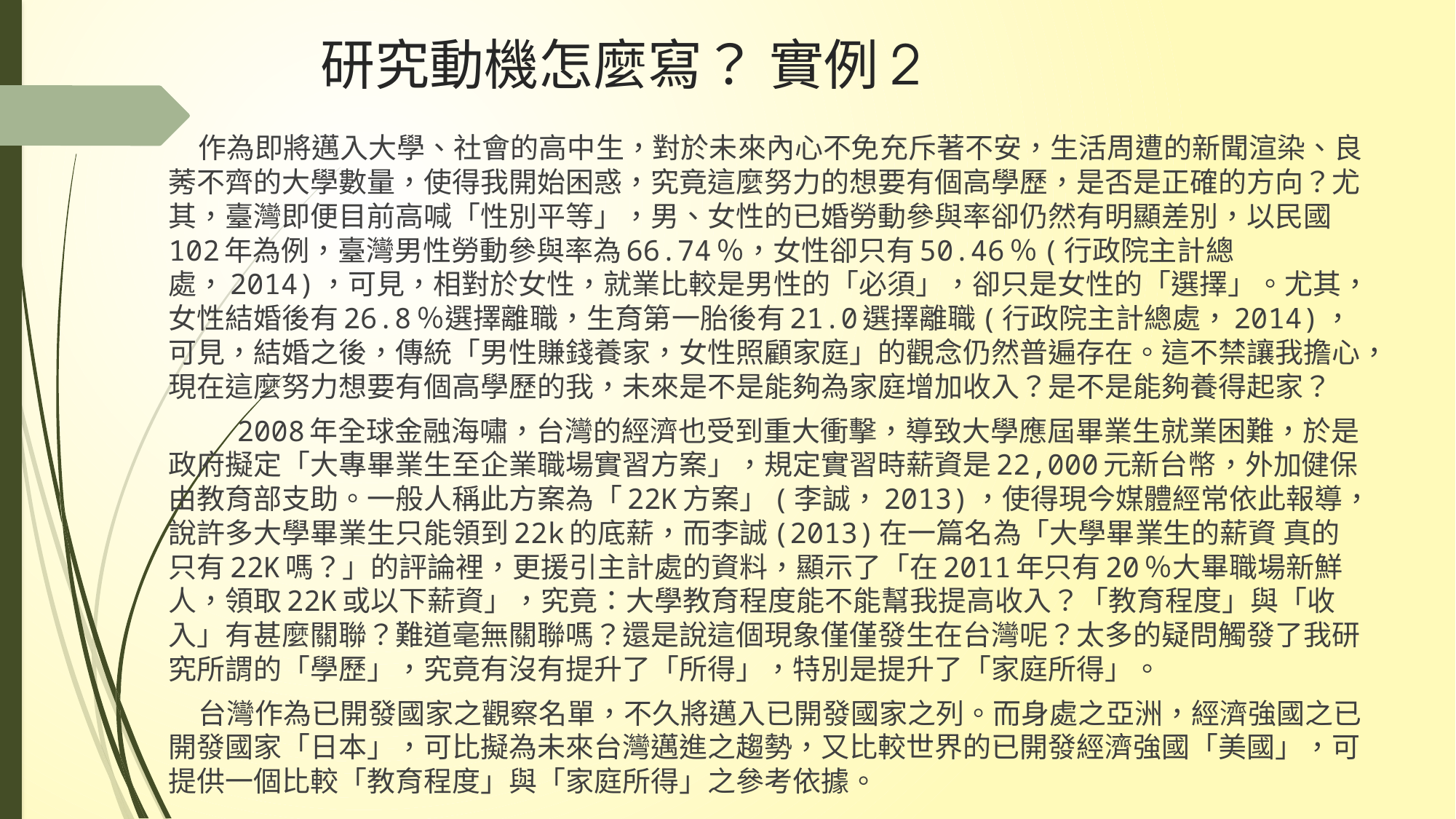

# 研究動機怎麼寫？ 實例2
    作為即將邁入大學、社會的高中生，對於未來內心不免充斥著不安，生活周遭的新聞渲染、良莠不齊的大學數量，使得我開始困惑，究竟這麼努力的想要有個高學歷，是否是正確的方向？尤其，臺灣即便目前高喊「性別平等」，男、女性的已婚勞動參與率卻仍然有明顯差別，以民國102年為例，臺灣男性勞動參與率為66.74％，女性卻只有50.46％(行政院主計總處，2014)，可見，相對於女性，就業比較是男性的「必須」，卻只是女性的「選擇」。尤其，女性結婚後有26.8％選擇離職，生育第一胎後有21.0選擇離職(行政院主計總處，2014)，可見，結婚之後，傳統「男性賺錢養家，女性照顧家庭」的觀念仍然普遍存在。這不禁讓我擔心，現在這麼努力想要有個高學歷的我，未來是不是能夠為家庭增加收入？是不是能夠養得起家？
    2008年全球金融海嘯，台灣的經濟也受到重大衝擊，導致大學應屆畢業生就業困難，於是政府擬定「大專畢業生至企業職場實習方案」，規定實習時薪資是22,000元新台幣，外加健保由教育部支助。一般人稱此方案為「22K方案」(李誠，2013)，使得現今媒體經常依此報導，說許多大學畢業生只能領到22k的底薪，而李誠(2013)在一篇名為「大學畢業生的薪資 真的只有22K嗎？」的評論裡，更援引主計處的資料，顯示了「在2011年只有20％大畢職場新鮮人，領取22K或以下薪資」，究竟：大學教育程度能不能幫我提高收入？「教育程度」與「收入」有甚麼關聯？難道毫無關聯嗎？還是說這個現象僅僅發生在台灣呢？太多的疑問觸發了我研究所謂的「學歷」，究竟有沒有提升了「所得」，特別是提升了「家庭所得」。
    台灣作為已開發國家之觀察名單，不久將邁入已開發國家之列。而身處之亞洲，經濟強國之已開發國家「日本」，可比擬為未來台灣邁進之趨勢，又比較世界的已開發經濟強國「美國」，可提供一個比較「教育程度」與「家庭所得」之參考依據。